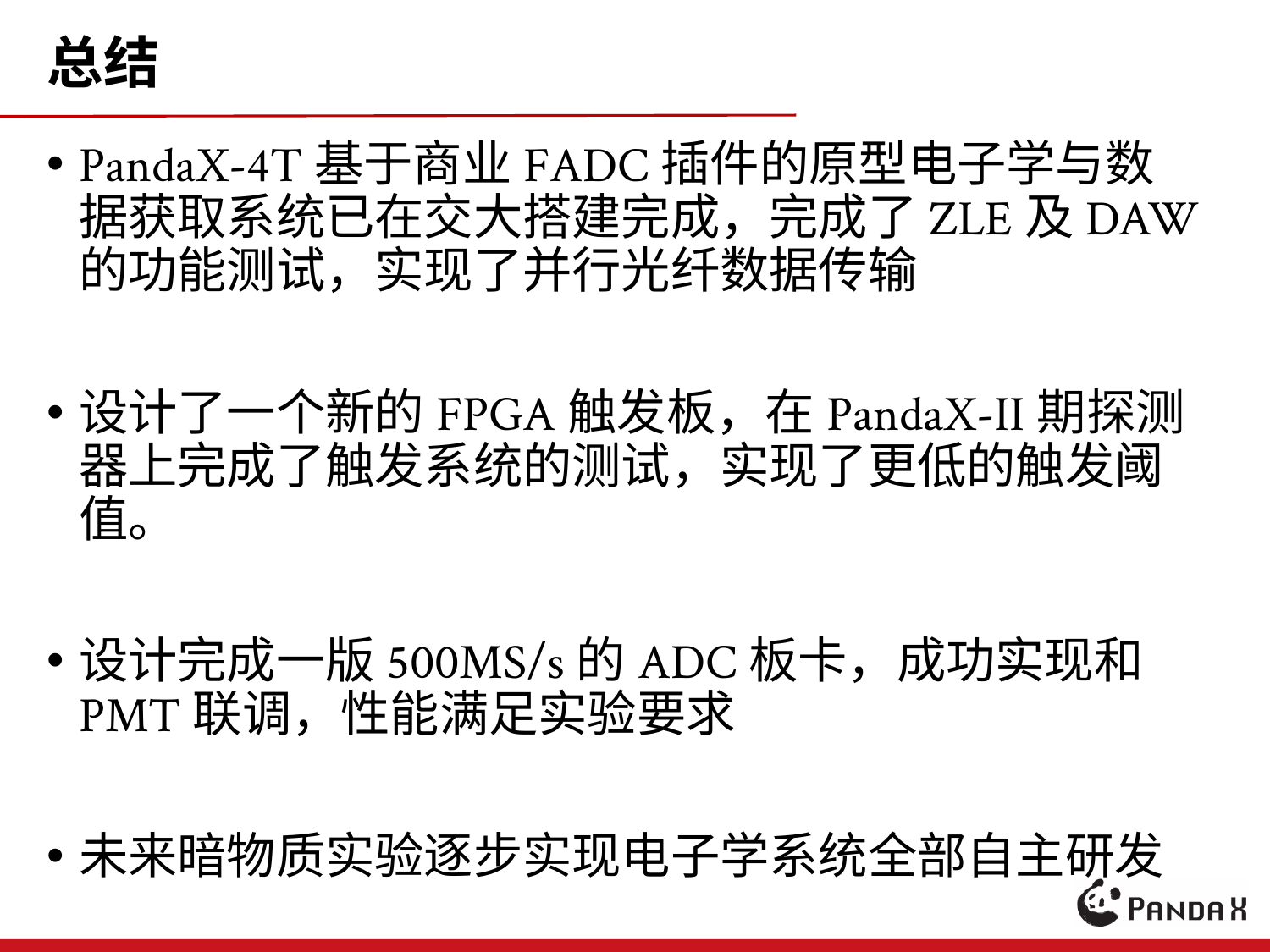

# 总结
PandaX-4T基于商业FADC插件的原型电子学与数据获取系统已在交大搭建完成，完成了ZLE及DAW的功能测试，实现了并行光纤数据传输

设计了一个新的FPGA触发板，在PandaX-II期探测器上完成了触发系统的测试，实现了更低的触发阈值。

设计完成一版500MS/s的ADC板卡，成功实现和PMT联调，性能满足实验要求

未来暗物质实验逐步实现电子学系统全部自主研发